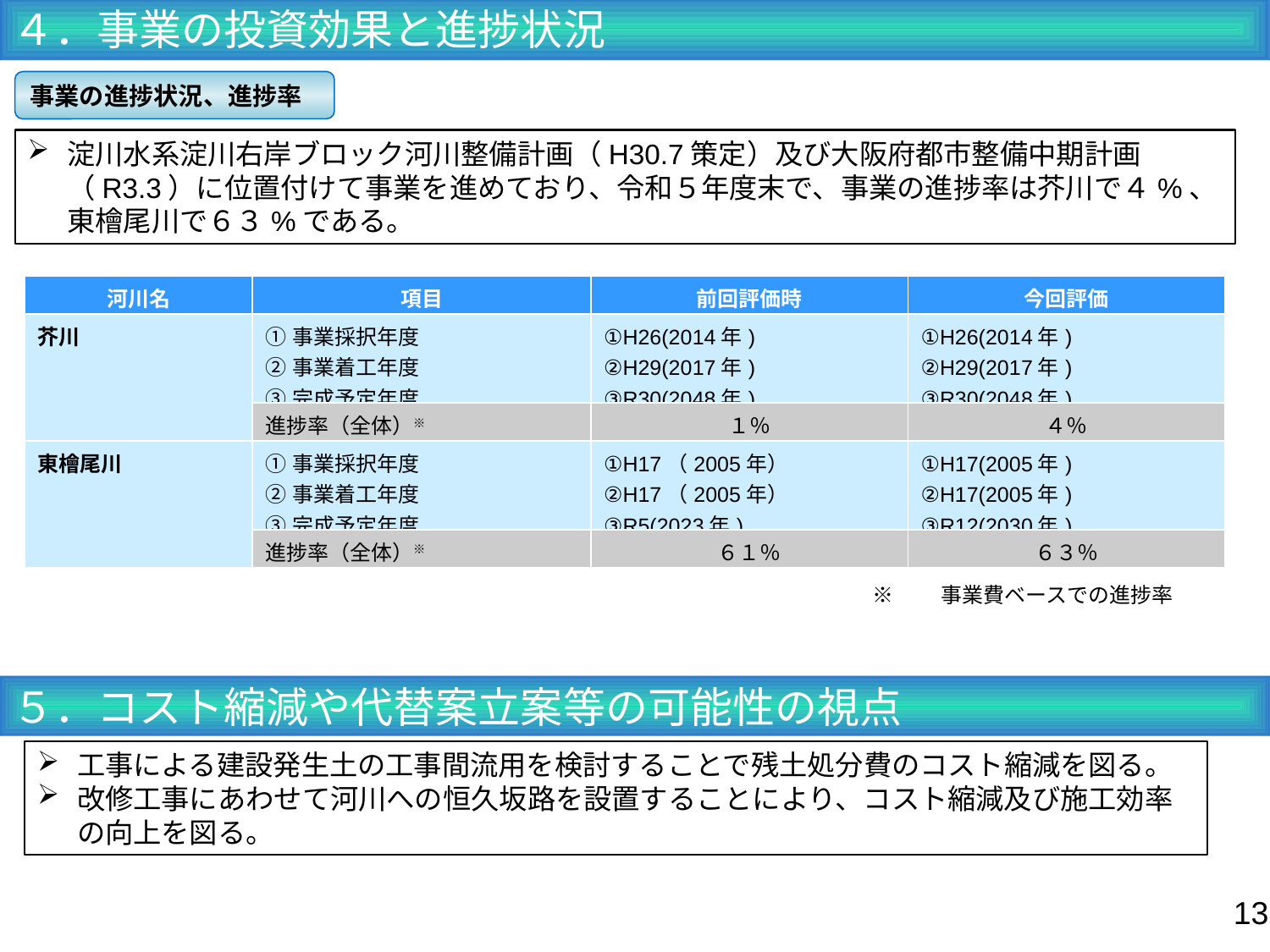

４．事業の投資効果と進捗状況
事業の進捗状況、進捗率
淀川水系淀川右岸ブロック河川整備計画（H30.7策定）及び大阪府都市整備中期計画（R3.3）に位置付けて事業を進めており、令和５年度末で、事業の進捗率は芥川で４%、東檜尾川で６３%である。
| 河川名 | 項目 | 前回評価時 | 今回評価 |
| --- | --- | --- | --- |
| 芥川 | ①事業採択年度 ②事業着工年度 ③完成予定年度 | ①H26(2014年) ②H29(2017年) ③R30(2048年) | ①H26(2014年) ②H29(2017年) ③R30(2048年) |
|  | 進捗率（全体）※ | １％ | ４％ |
| 東檜尾川 | ①事業採択年度 ②事業着工年度 ③完成予定年度 | ①H17（2005年） ②H17（2005年） ③R5(2023年) | ①H17(2005年) ②H17(2005年) ③R12(2030年) |
|  | 進捗率（全体）※ | ６１％ | ６３％ |
※　　事業費ベースでの進捗率
５．コスト縮減や代替案立案等の可能性の視点
工事による建設発生土の工事間流用を検討することで残土処分費のコスト縮減を図る。
改修工事にあわせて河川への恒久坂路を設置することにより、コスト縮減及び施工効率の向上を図る。
13